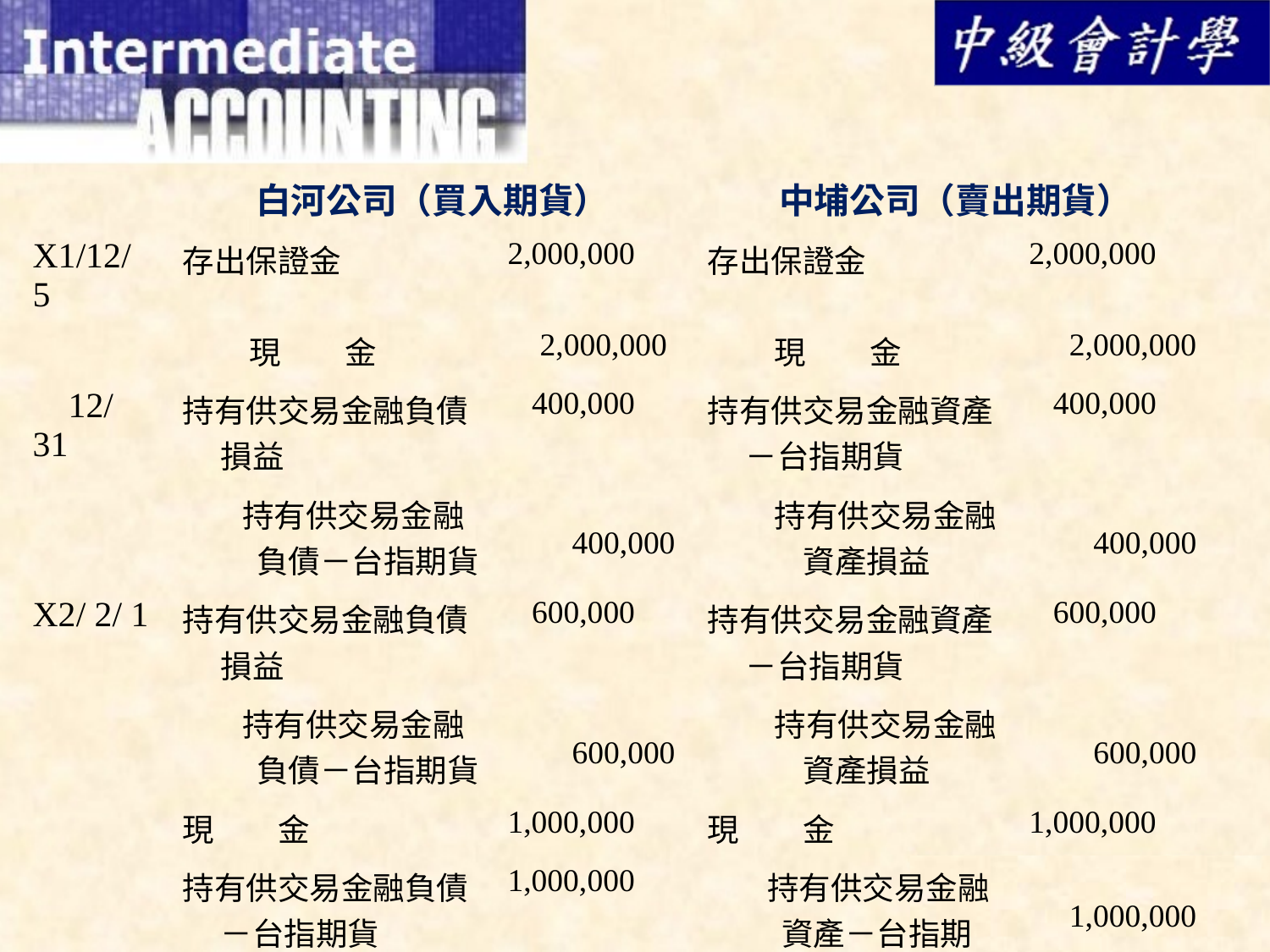

|  | 白河公司（買入期貨） |  | 中埔公司（賣出期貨） |  |
| --- | --- | --- | --- | --- |
| X1/12/ 5 | 存出保證金 | 2,000,000 | 存出保證金 | 2,000,000 |
|  | 現　　金 | 2,000,000 | 現　　金 | 2,000,000 |
| 12/ 31 | 持有供交易金融負債 損益 | 400,000 | 持有供交易金融資產 －台指期貨 | 400,000 |
|  | 持有供交易金融 負債－台指期貨 | 400,000 | 持有供交易金融 資產損益 | 400,000 |
| X2/ 2/ 1 | 持有供交易金融負債 損益 | 600,000 | 持有供交易金融資產 －台指期貨 | 600,000 |
|  | 持有供交易金融 負債－台指期貨 | 600,000 | 持有供交易金融 資產損益 | 600,000 |
|  | 現　　金 | 1,000,000 | 現　　金 | 1,000,000 |
|  | 持有供交易金融負債 －台指期貨 | 1,000,000 | 持有供交易金融 資產－台指期貨 | 1,000,000 |
|  | 存出保證金 | 2,000,000 | 現　　金 | 2,000,000 |
|  |  |  | 存出保證金 | 2,000,000 |